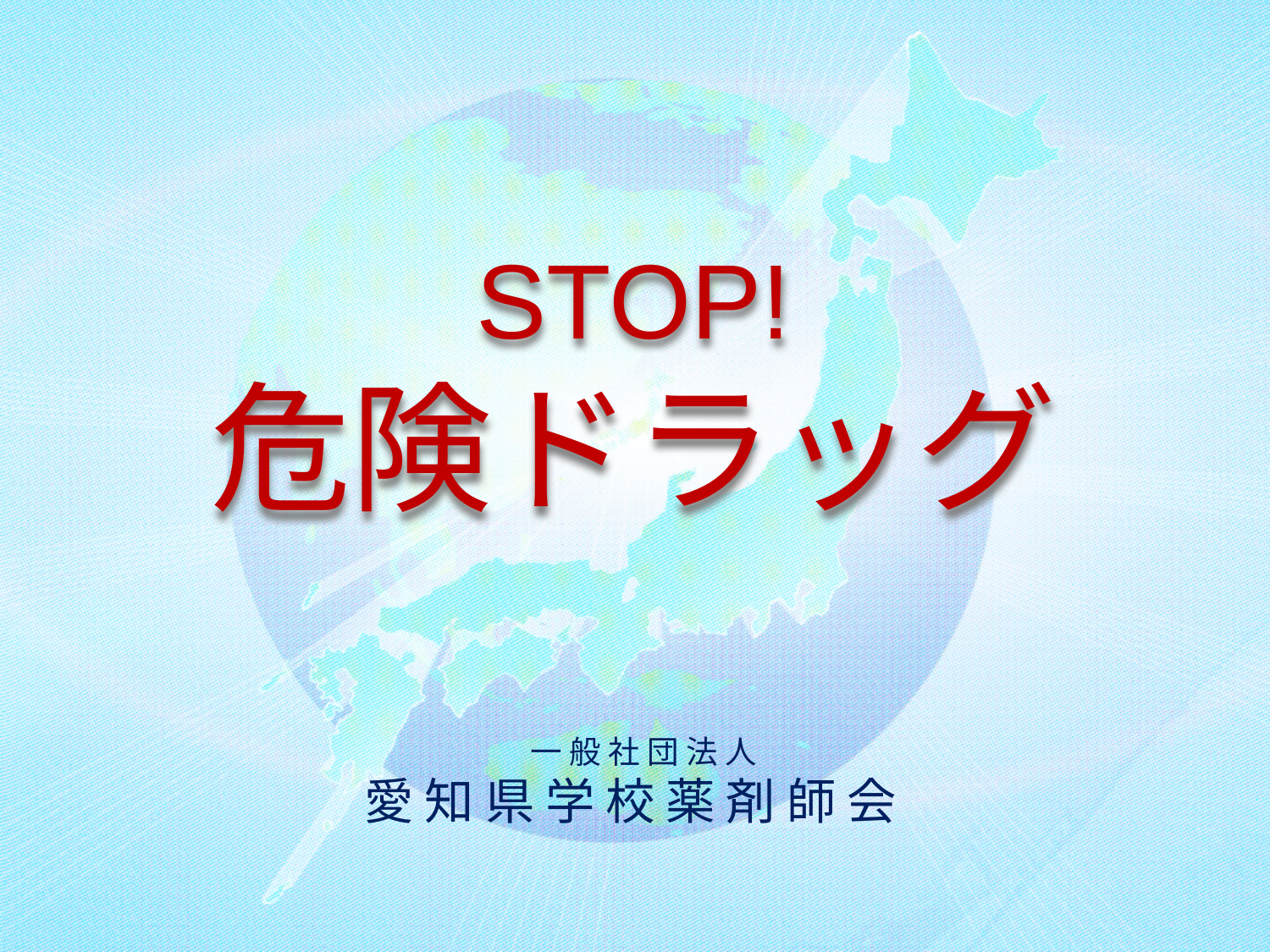

STOP!
危険ドラッグ
 一 般 社 団 法 人
愛 知 県 学 校 薬 剤 師 会